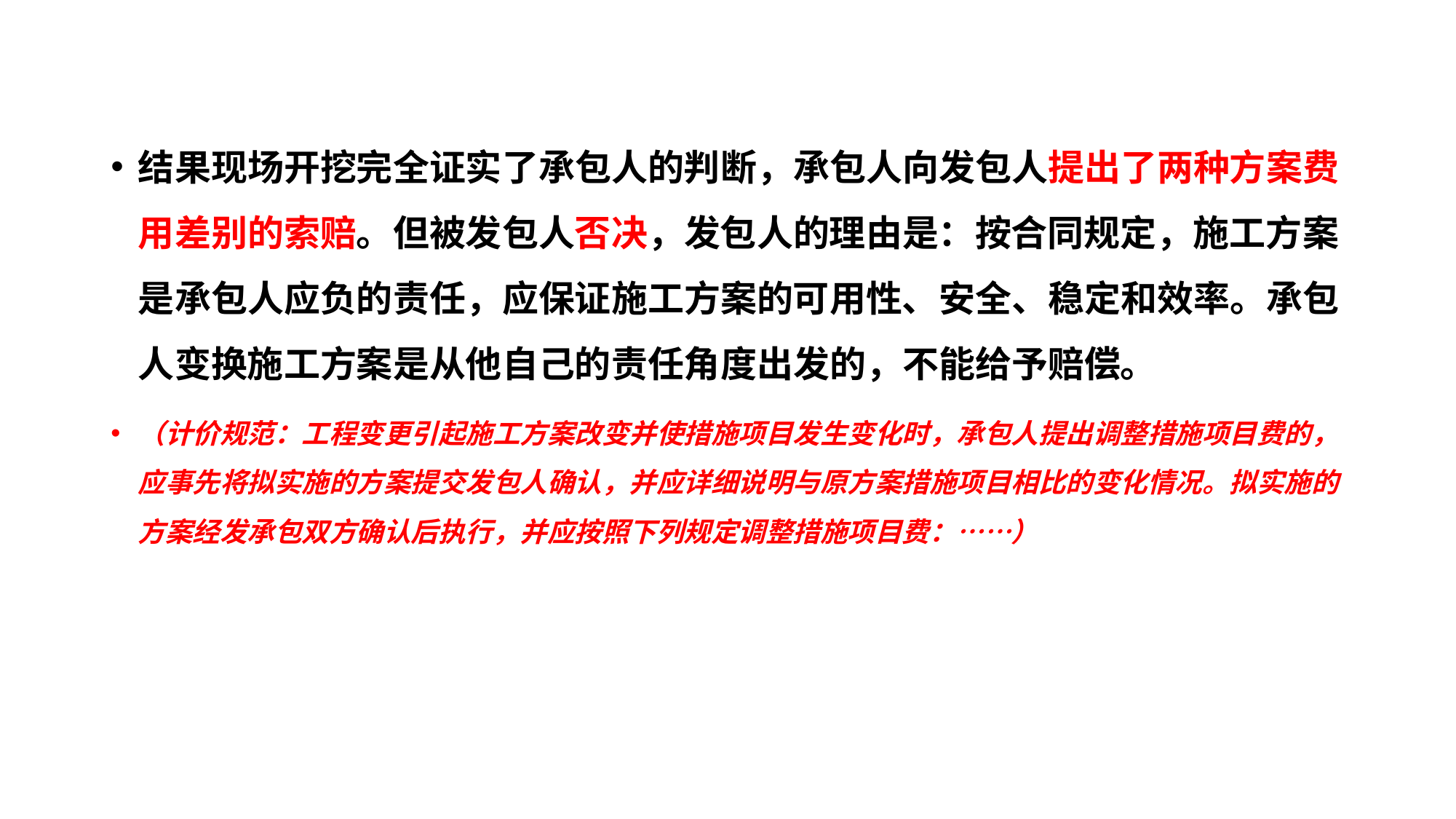

结果现场开挖完全证实了承包人的判断，承包人向发包人提出了两种方案费用差别的索赔。但被发包人否决，发包人的理由是：按合同规定，施工方案是承包人应负的责任，应保证施工方案的可用性、安全、稳定和效率。承包人变换施工方案是从他自己的责任角度出发的，不能给予赔偿。
（计价规范：工程变更引起施工方案改变并使措施项目发生变化时，承包人提出调整措施项目费的，应事先将拟实施的方案提交发包人确认，并应详细说明与原方案措施项目相比的变化情况。拟实施的方案经发承包双方确认后执行，并应按照下列规定调整措施项目费：……）